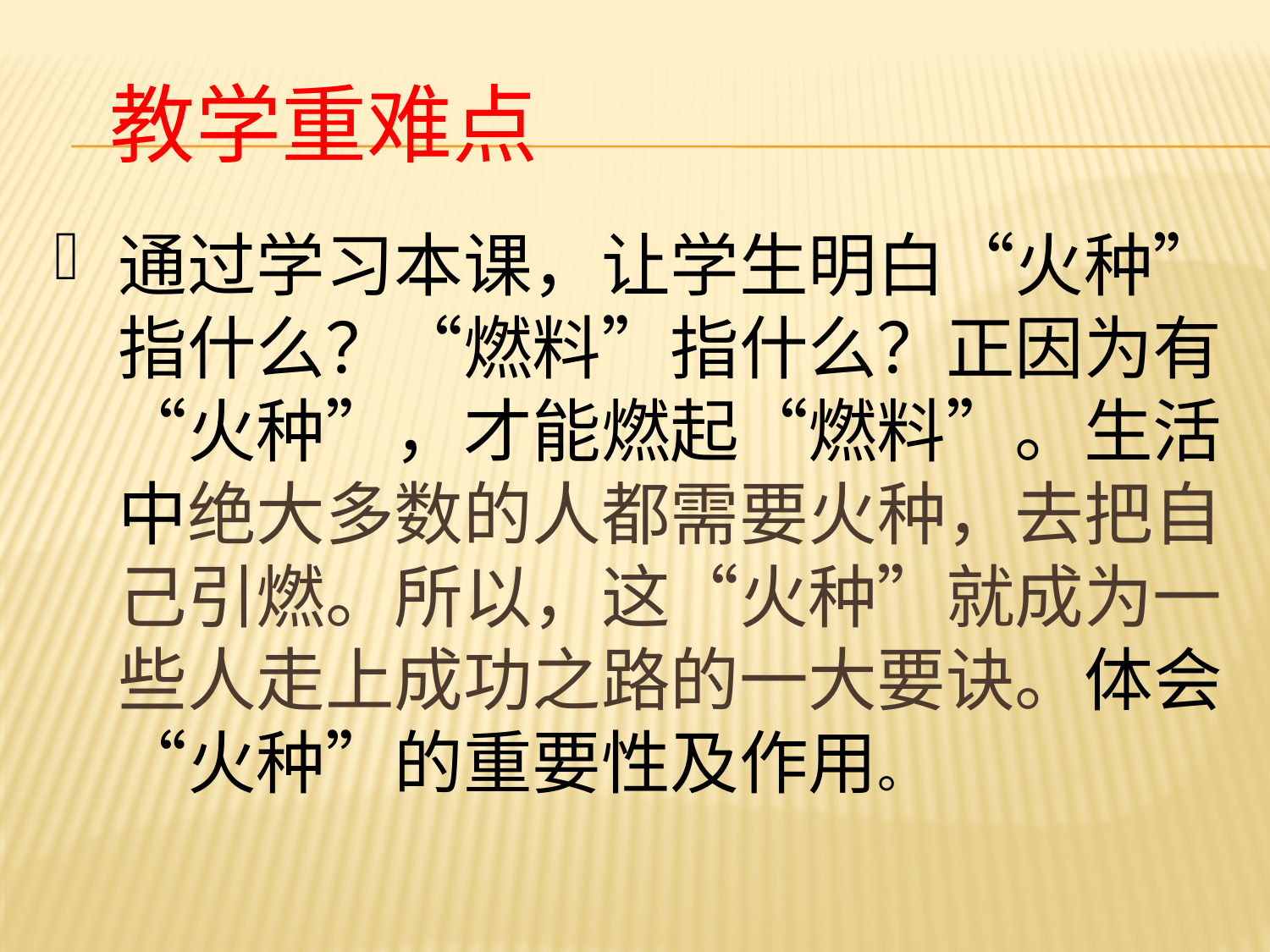

# 教学重难点
通过学习本课，让学生明白“火种”指什么？“燃料”指什么？正因为有“火种”，才能燃起“燃料”。生活中绝大多数的人都需要火种，去把自己引燃。所以，这“火种”就成为一些人走上成功之路的一大要诀。体会“火种”的重要性及作用。